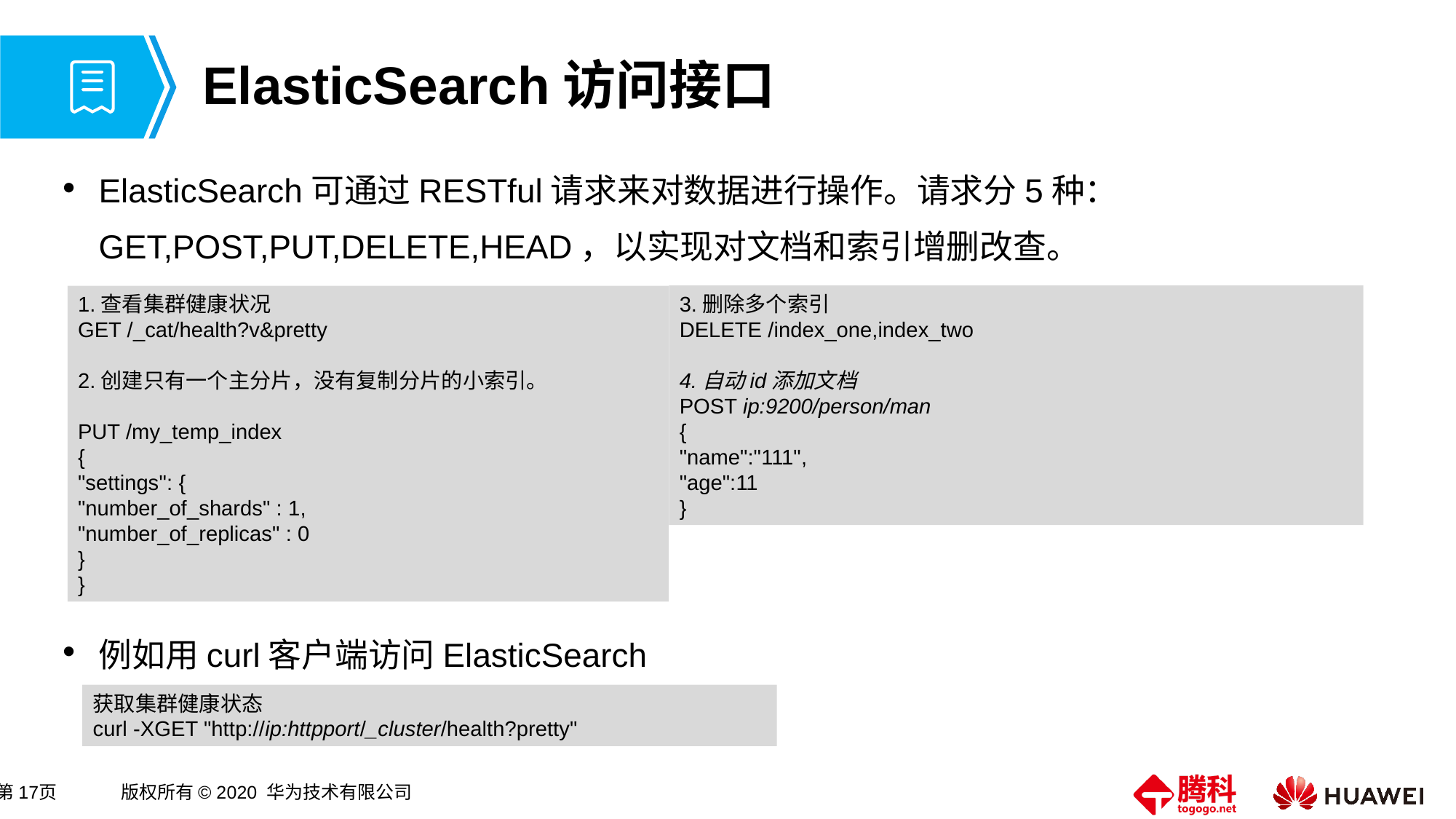

# ElasticSearch访问接口
ElasticSearch可通过RESTful请求来对数据进行操作。请求分5种：GET,POST,PUT,DELETE,HEAD，以实现对文档和索引增删改查。

例如用curl客户端访问ElasticSearch

1.查看集群健康状况
GET /_cat/health?v&pretty
2.创建只有一个主分片，没有复制分片的小索引。

PUT /my_temp_index
{
"settings": {
"number_of_shards" : 1,
"number_of_replicas" : 0
}
}
3.删除多个索引
DELETE /index_one,index_two
4.自动id添加文档
POST ip:9200/person/man
{
"name":"111",
"age":11
}
获取集群健康状态
curl -XGET "http://ip:httpport/_cluster/health?pretty"